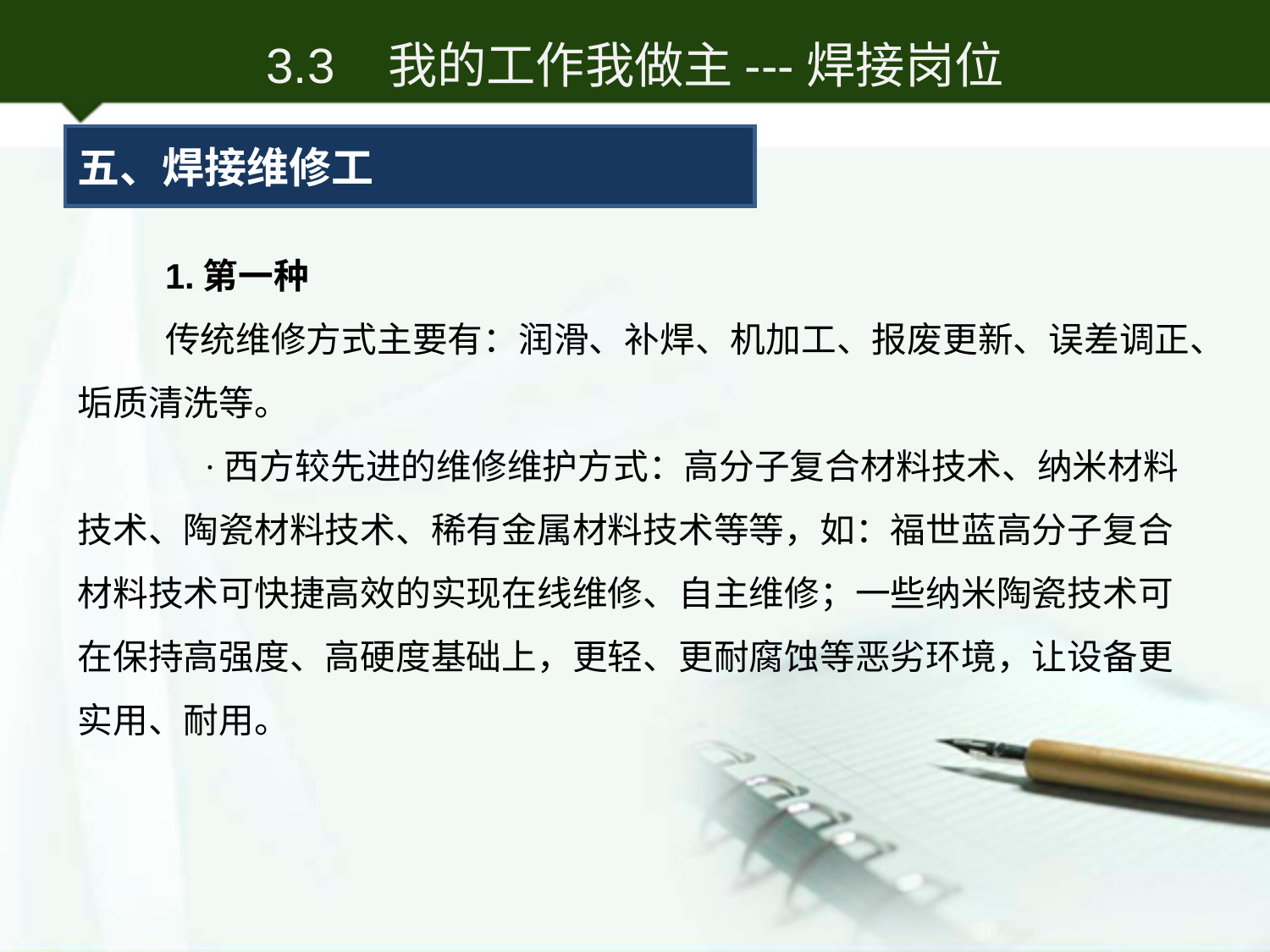

3.3   我的工作我做主---焊接岗位
五、焊接维修工
1.第一种
传统维修方式主要有：润滑、补焊、机加工、报废更新、误差调正、垢质清洗等。
    ·西方较先进的维修维护方式：高分子复合材料技术、纳米材料技术、陶瓷材料技术、稀有金属材料技术等等，如：福世蓝高分子复合材料技术可快捷高效的实现在线维修、自主维修；一些纳米陶瓷技术可在保持高强度、高硬度基础上，更轻、更耐腐蚀等恶劣环境，让设备更实用、耐用。